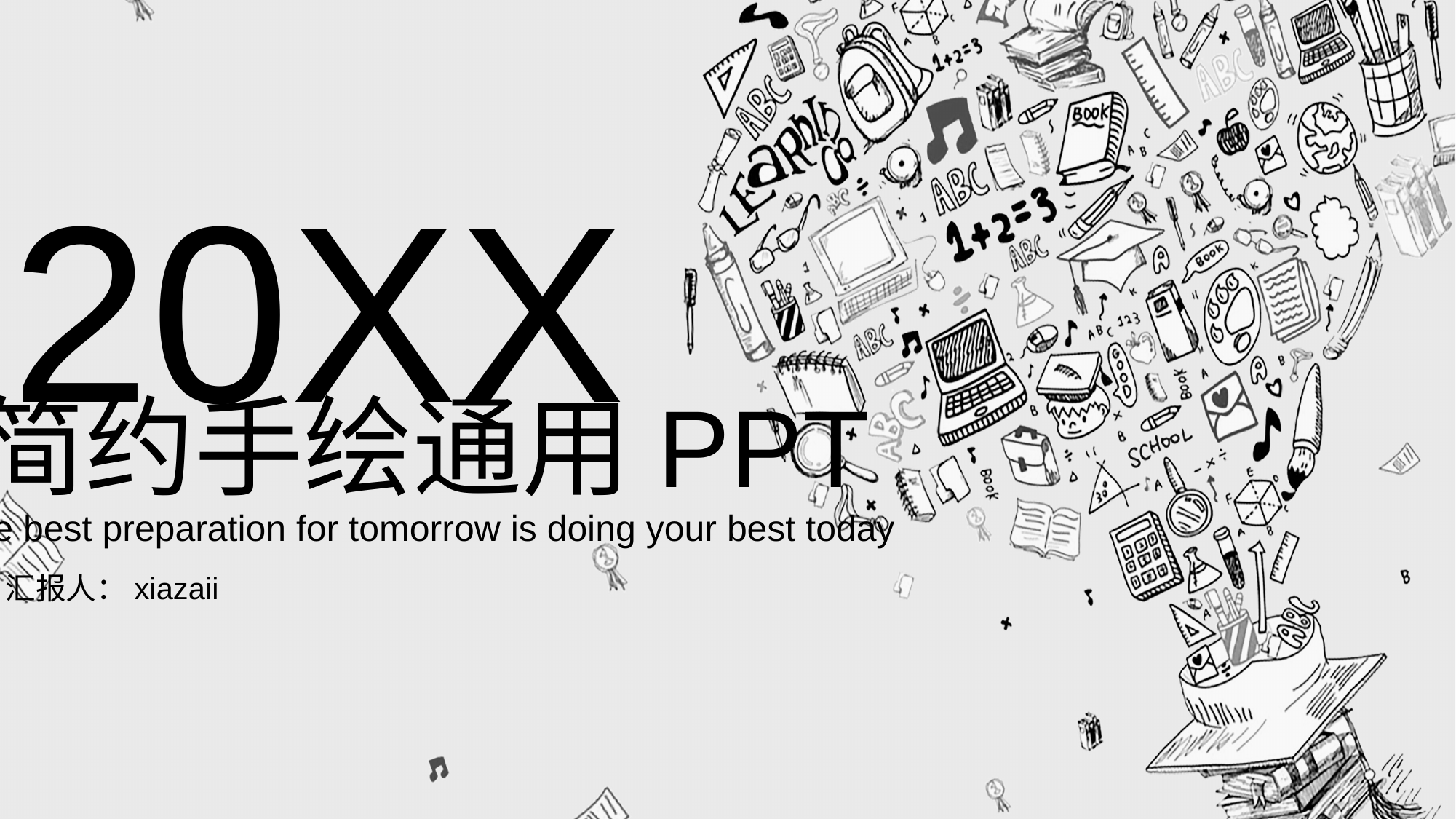

20XX
简约手绘通用PPT
The best preparation for tomorrow is doing your best today
汇报人：xiazaii